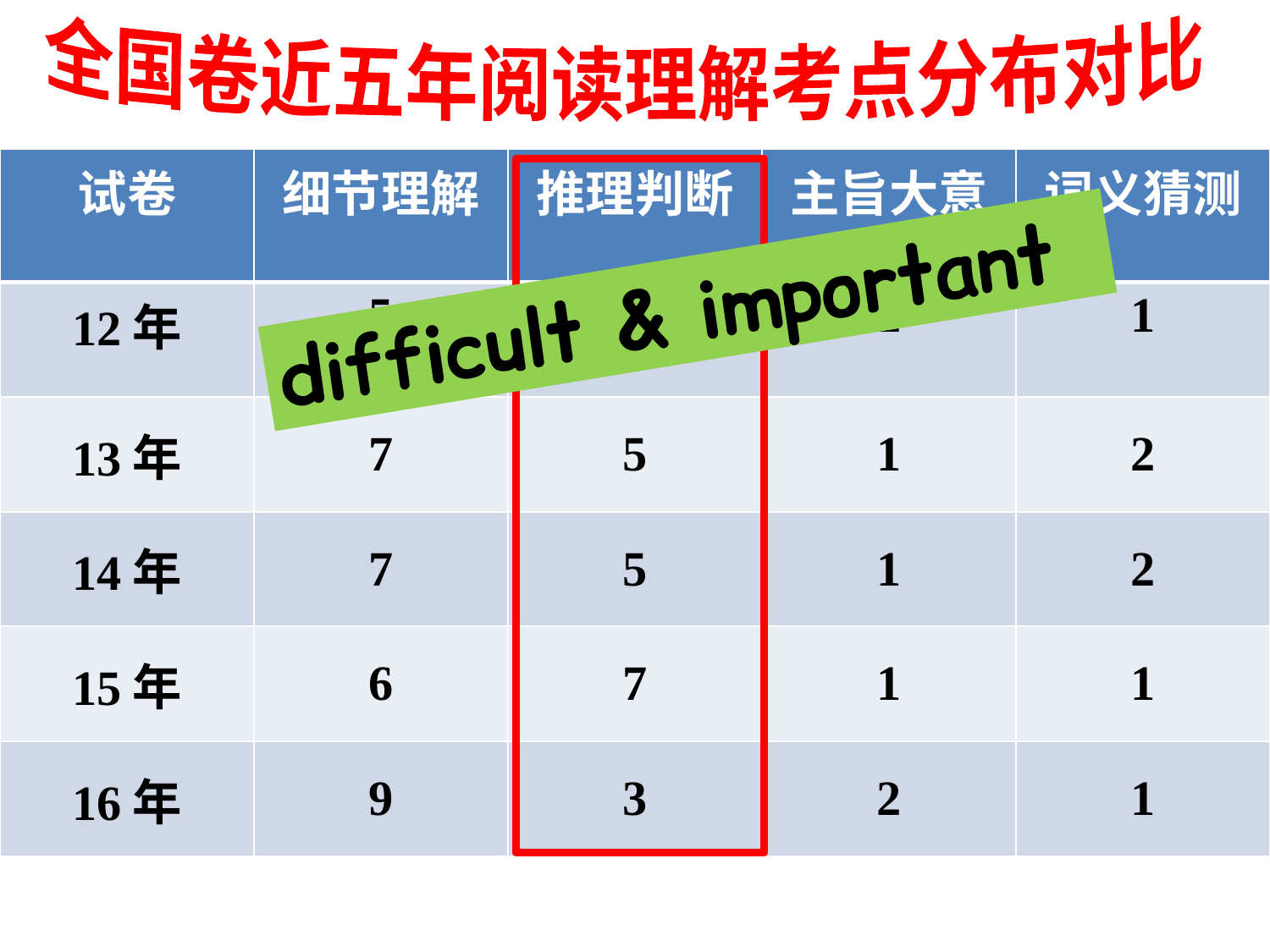

全国卷近五年阅读理解考点分布对比
| 试卷 | 细节理解 | 推理判断 | 主旨大意 | 词义猜测 |
| --- | --- | --- | --- | --- |
| 12年 | 5 | 7 | 2 | 1 |
| 13年 | 7 | 5 | 1 | 2 |
| 14年 | 7 | 5 | 1 | 2 |
| 15年 | 6 | 7 | 1 | 1 |
| 16年 | 9 | 3 | 2 | 1 |

difficult & important